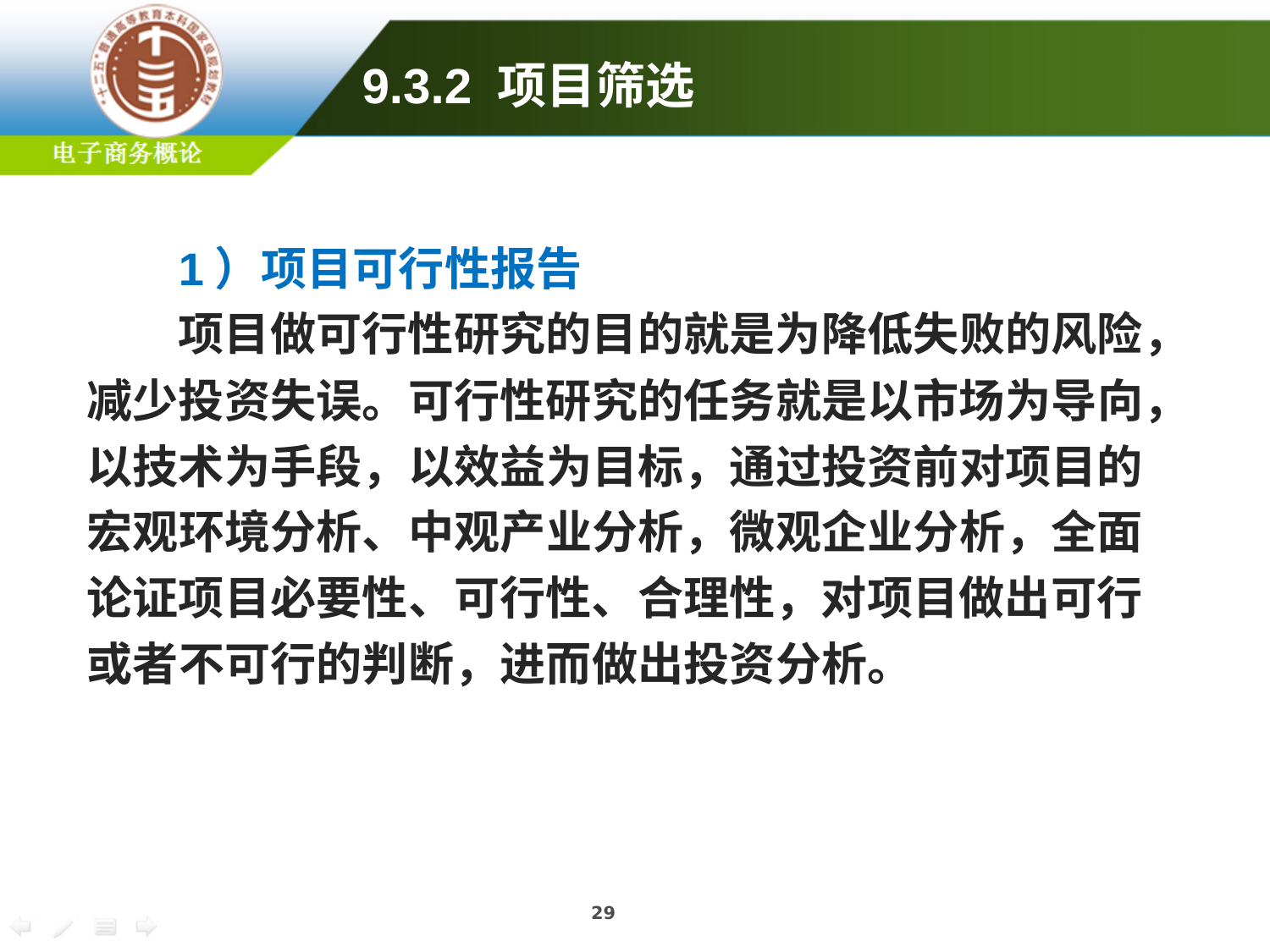

9.3.2 项目筛选
1）项目可行性报告
项目做可行性研究的目的就是为降低失败的风险，减少投资失误。可行性研究的任务就是以市场为导向，以技术为手段，以效益为目标，通过投资前对项目的宏观环境分析、中观产业分析，微观企业分析，全面论证项目必要性、可行性、合理性，对项目做出可行或者不可行的判断，进而做出投资分析。

29